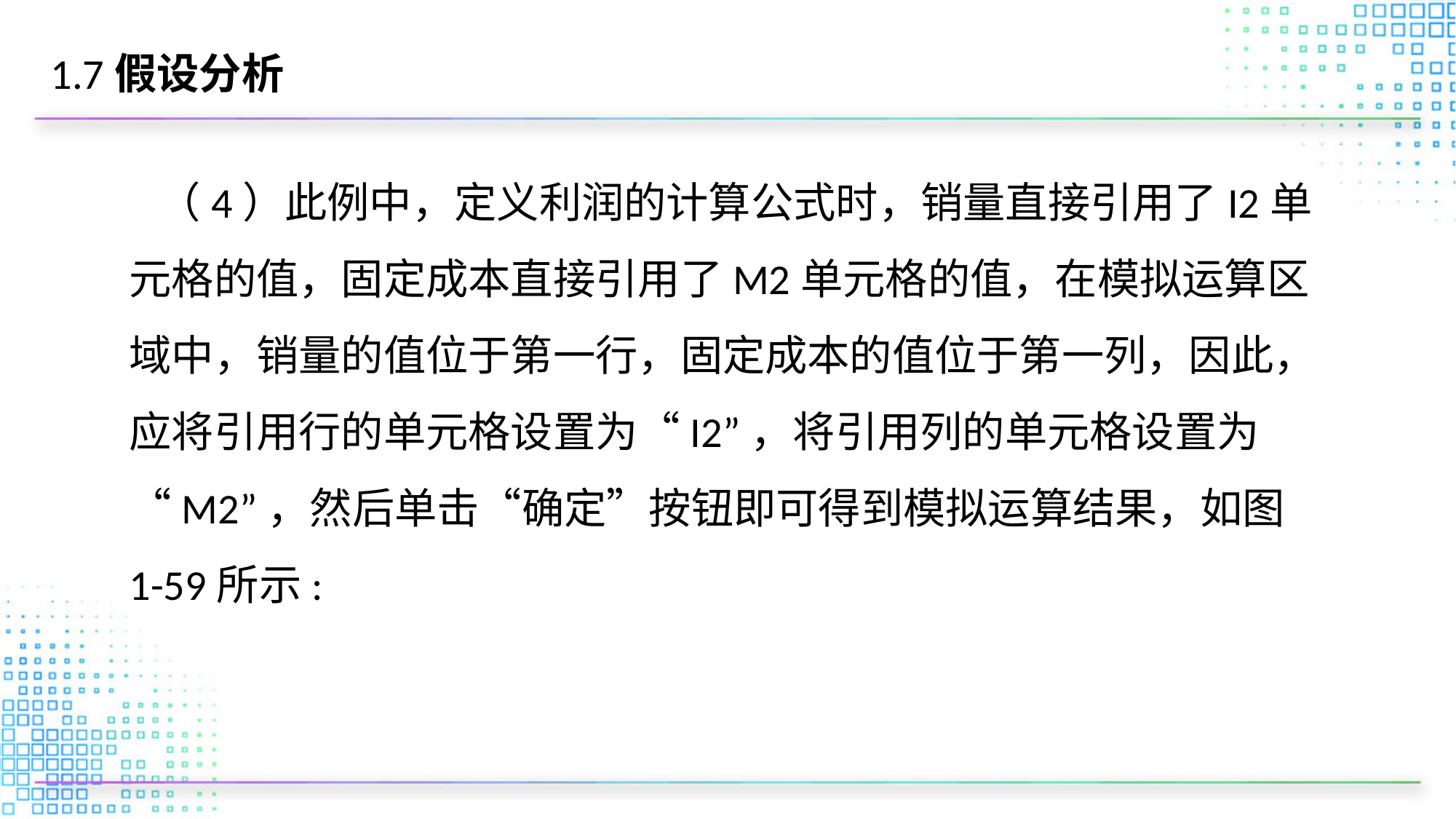

# 1.7假设分析
  （4）此例中，定义利润的计算公式时，销量直接引用了I2单元格的值，固定成本直接引用了M2单元格的值，在模拟运算区域中，销量的值位于第一行，固定成本的值位于第一列，因此，应将引用行的单元格设置为“I2”，将引用列的单元格设置为“M2”，然后单击“确定”按钮即可得到模拟运算结果，如图1-59所示: